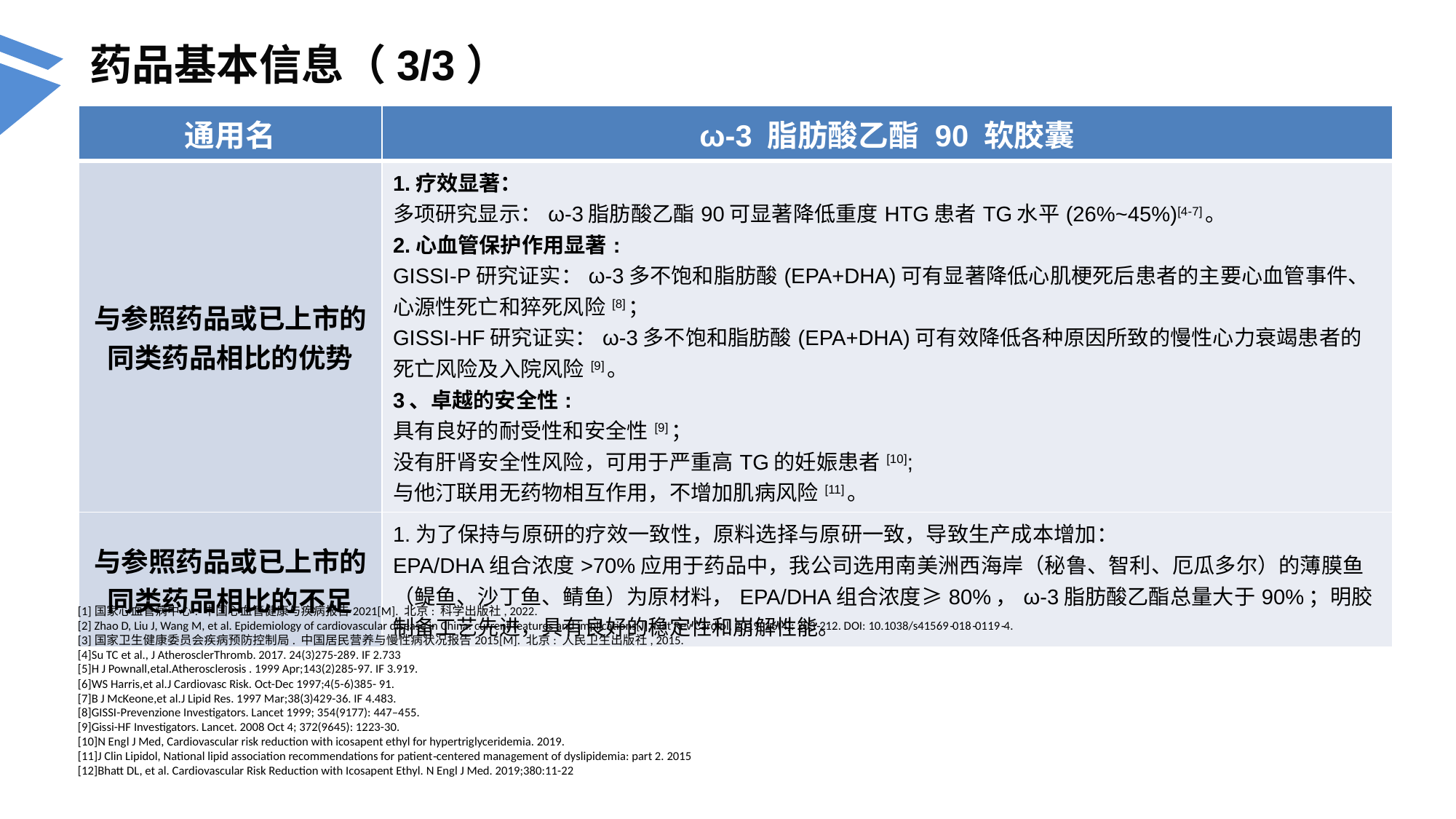

药品基本信息（3/3）
| 通用名 | ω-3 脂肪酸乙酯 90 软胶囊 |
| --- | --- |
| 与参照药品或已上市的同类药品相比的优势 | 1.疗效显著： 多项研究显示：ω-3脂肪酸乙酯90可显著降低重度HTG患者TG水平(26%~45%)[4-7]。 2.心血管保护作用显著: GISSI-P研究证实：ω-3多不饱和脂肪酸(EPA+DHA)可有显著降低心肌梗死后患者的主要心血管事件、心源性死亡和猝死风险[8]； GISSI-HF研究证实：ω-3多不饱和脂肪酸(EPA+DHA)可有效降低各种原因所致的慢性心力衰竭患者的死亡风险及入院风险[9]。 3、卓越的安全性: 具有良好的耐受性和安全性[9]； 没有肝肾安全性风险，可用于严重高TG的妊娠患者[10]; 与他汀联用无药物相互作用，不增加肌病风险[11]。 |
| 与参照药品或已上市的同类药品相比的不足 | 1.为了保持与原研的疗效一致性，原料选择与原研一致，导致生产成本增加： EPA/DHA组合浓度>70%应用于药品中，我公司选用南美洲西海岸（秘鲁、智利、厄瓜多尔）的薄膜鱼（鳀鱼、沙丁鱼、鲭鱼）为原材料，EPA/DHA组合浓度≥80%，ω-3脂肪酸乙酯总量大于90%；明胶制备工艺先进，具有良好的稳定性和崩解性能。 |
[1]国家心血管病中心. 中国心血管健康与疾病报告2021[M]. 北京: 科学出版社, 2022.
[2] Zhao D, Liu J, Wang M, et al. Epidemiology of cardiovascular disease in China: current features and implications[J]. Nat Rev Cardiol, 2019, 16(4): 203‐212. DOI: 10.1038/s41569‐018‐0119‐4.
[3]国家卫生健康委员会疾病预防控制局. 中国居民营养与慢性病状况报告2015[M]. 北京: 人民卫生出版社, 2015.
[4]Su TC et al., J AtherosclerThromb. 2017. 24(3)275-289. IF 2.733
[5]H J Pownall,etal.Atherosclerosis . 1999 Apr;143(2)285-97. IF 3.919.
[6]WS Harris,et al.J Cardiovasc Risk. Oct-Dec 1997;4(5-6)385- 91.
[7]B J McKeone,et al.J Lipid Res. 1997 Mar;38(3)429-36. IF 4.483.
[8]GISSI-Prevenzione Investigators. Lancet 1999; 354(9177): 447–455.
[9]Gissi-HF Investigators. Lancet. 2008 Oct 4; 372(9645): 1223-30.
[10]N Engl J Med, Cardiovascular risk reduction with icosapent ethyl for hypertriglyceridemia. 2019.
[11]J Clin Lipidol, National lipid association recommendations for patient‐centered management of dyslipidemia: part 2. 2015
[12]Bhatt DL, et al. Cardiovascular Risk Reduction with Icosapent Ethyl. N Engl J Med. 2019;380:11-22